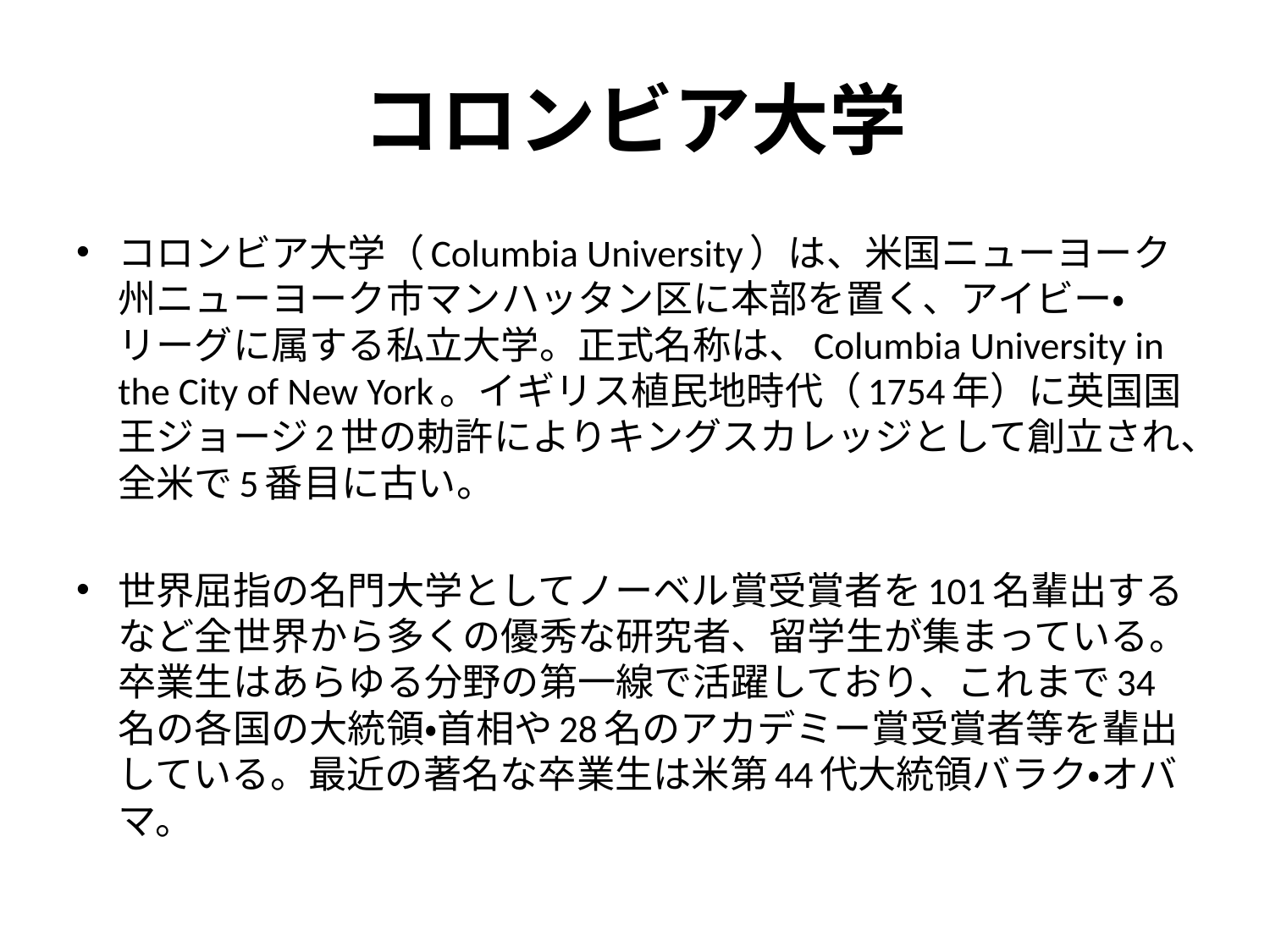

# コロンビア大学
コロンビア大学（Columbia University）は、米国ニューヨーク州ニューヨーク市マンハッタン区に本部を置く、アイビー・リーグに属する私立大学。正式名称は、Columbia University in the City of New York。イギリス植民地時代（1754年）に英国国王ジョージ2世の勅許によりキングスカレッジとして創立され、全米で5番目に古い。

世界屈指の名門大学としてノーベル賞受賞者を101名輩出するなど全世界から多くの優秀な研究者、留学生が集まっている。卒業生はあらゆる分野の第一線で活躍しており、これまで34名の各国の大統領・首相や28名のアカデミー賞受賞者等を輩出している。最近の著名な卒業生は米第44代大統領バラク・オバマ。